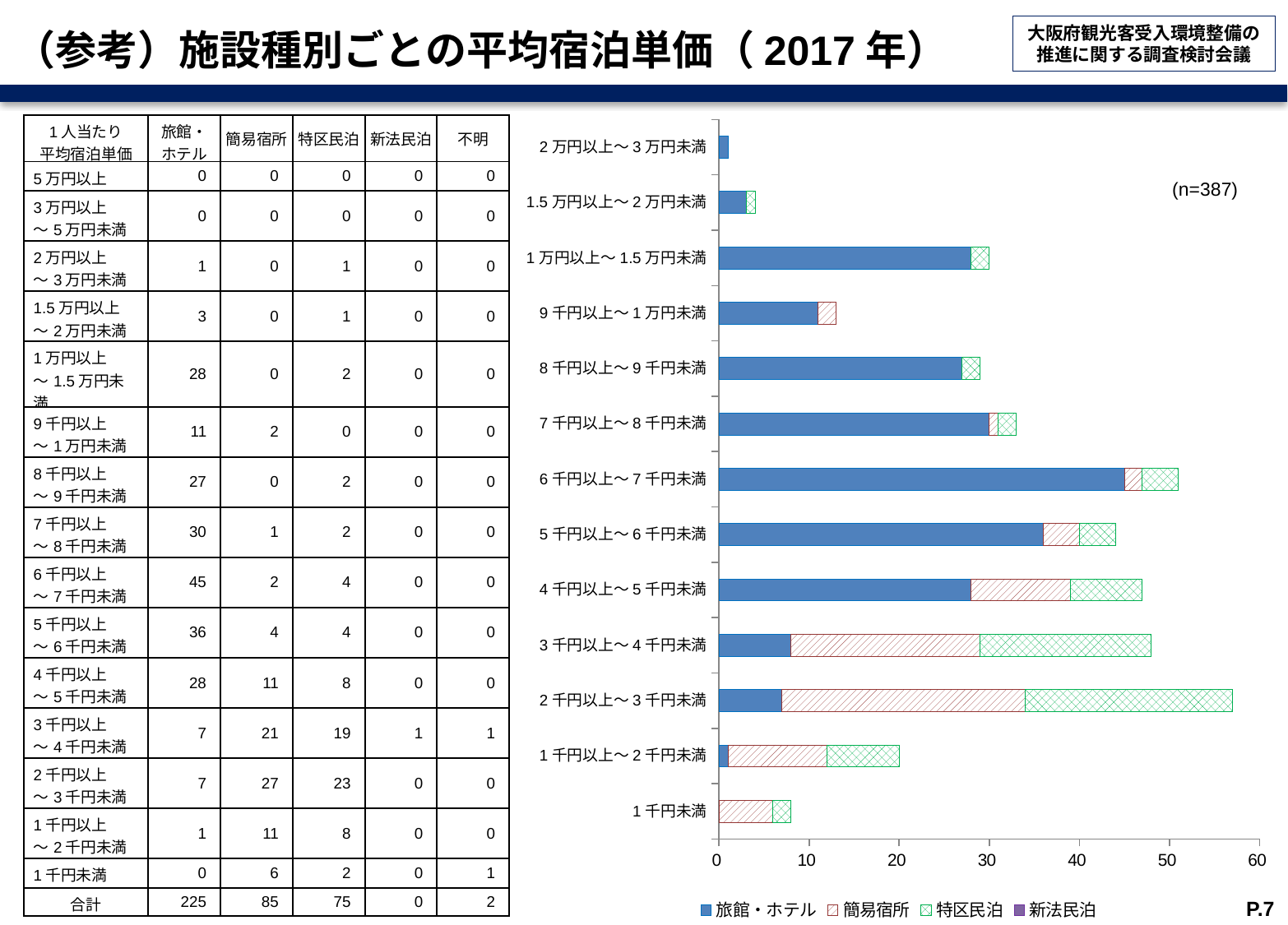

# （参考）施設種別ごとの平均宿泊単価（2017年）

### Chart

| Category | 旅館・ホテル | 簡易宿所 | 特区民泊 | 新法民泊 |
|---|---|---|---|---|
| 1千円未満 | 0.0 | 6.0 | 2.0 | 0.0 |
| 1千円以上～2千円未満 | 1.0 | 11.0 | 8.0 | 0.0 |
| 2千円以上～3千円未満 | 7.0 | 27.0 | 23.0 | 0.0 |
| 3千円以上～4千円未満 | 8.0 | 21.0 | 19.0 | 0.0 |
| 4千円以上～5千円未満 | 28.0 | 11.0 | 8.0 | 0.0 |
| 5千円以上～6千円未満 | 36.0 | 4.0 | 4.0 | 0.0 |
| 6千円以上～7千円未満 | 45.0 | 2.0 | 4.0 | 0.0 |
| 7千円以上～8千円未満 | 30.0 | 1.0 | 2.0 | 0.0 |
| 8千円以上～9千円未満 | 27.0 | 0.0 | 2.0 | 0.0 |
| 9千円以上～1万円未満 | 11.0 | 2.0 | 0.0 | 0.0 |
| 1万円以上～1.5万円未満 | 28.0 | 0.0 | 2.0 | 0.0 |
| 1.5万円以上～2万円未満 | 3.0 | 0.0 | 1.0 | 0.0 |
| 2万円以上～3万円未満 | 1.0 | 0.0 | 0.0 | 0.0 |
| 1人当たり 平均宿泊単価 | 旅館・ ホテル | 簡易宿所 | 特区民泊 | 新法民泊 | 不明 |
| --- | --- | --- | --- | --- | --- |
| 5万円以上 | 0 | 0 | 0 | 0 | 0 |
| 3万円以上 ～5万円未満 | 0 | 0 | 0 | 0 | 0 |
| 2万円以上 ～3万円未満 | 1 | 0 | 1 | 0 | 0 |
| 1.5万円以上 ～2万円未満 | 3 | 0 | 1 | 0 | 0 |
| 1万円以上 ～1.5万円未満 | 28 | 0 | 2 | 0 | 0 |
| 9千円以上 ～1万円未満 | 11 | 2 | 0 | 0 | 0 |
| 8千円以上 ～9千円未満 | 27 | 0 | 2 | 0 | 0 |
| 7千円以上 ～8千円未満 | 30 | 1 | 2 | 0 | 0 |
| 6千円以上 ～7千円未満 | 45 | 2 | 4 | 0 | 0 |
| 5千円以上 ～6千円未満 | 36 | 4 | 4 | 0 | 0 |
| 4千円以上 ～5千円未満 | 28 | 11 | 8 | 0 | 0 |
| 3千円以上 ～4千円未満 | 7 | 21 | 19 | 1 | 1 |
| 2千円以上 ～3千円未満 | 7 | 27 | 23 | 0 | 0 |
| 1千円以上 ～2千円未満 | 1 | 11 | 8 | 0 | 0 |
| 1千円未満 | 0 | 6 | 2 | 0 | 1 |
| 合計 | 225 | 85 | 75 | 0 | 2 |
(n=387)
P.7